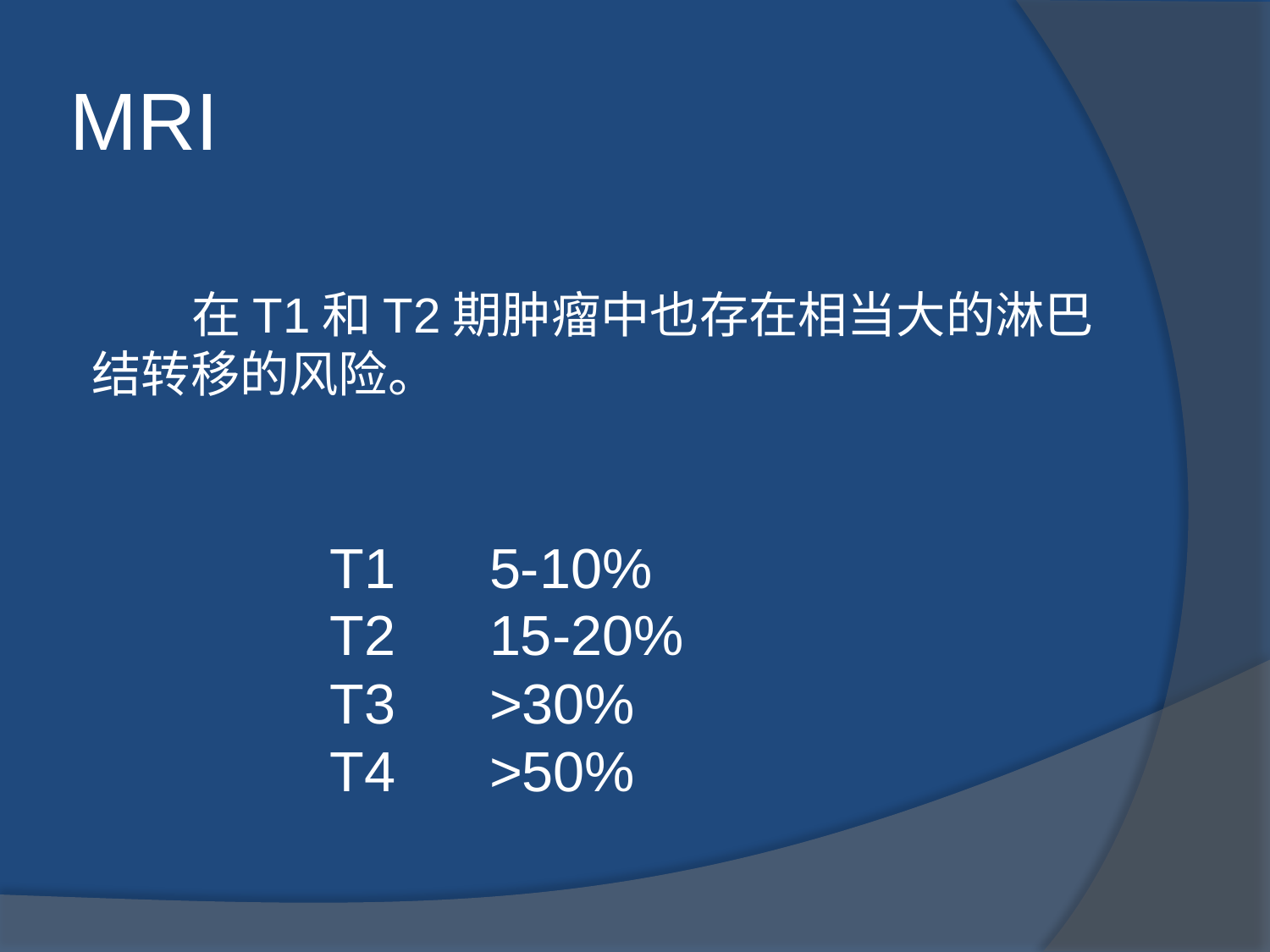

# MRI
        在T1和T2期肿瘤中也存在相当大的淋巴结转移的风险。
T1      5-10%
T2      15-20%
T3      >30%
T4      >50%